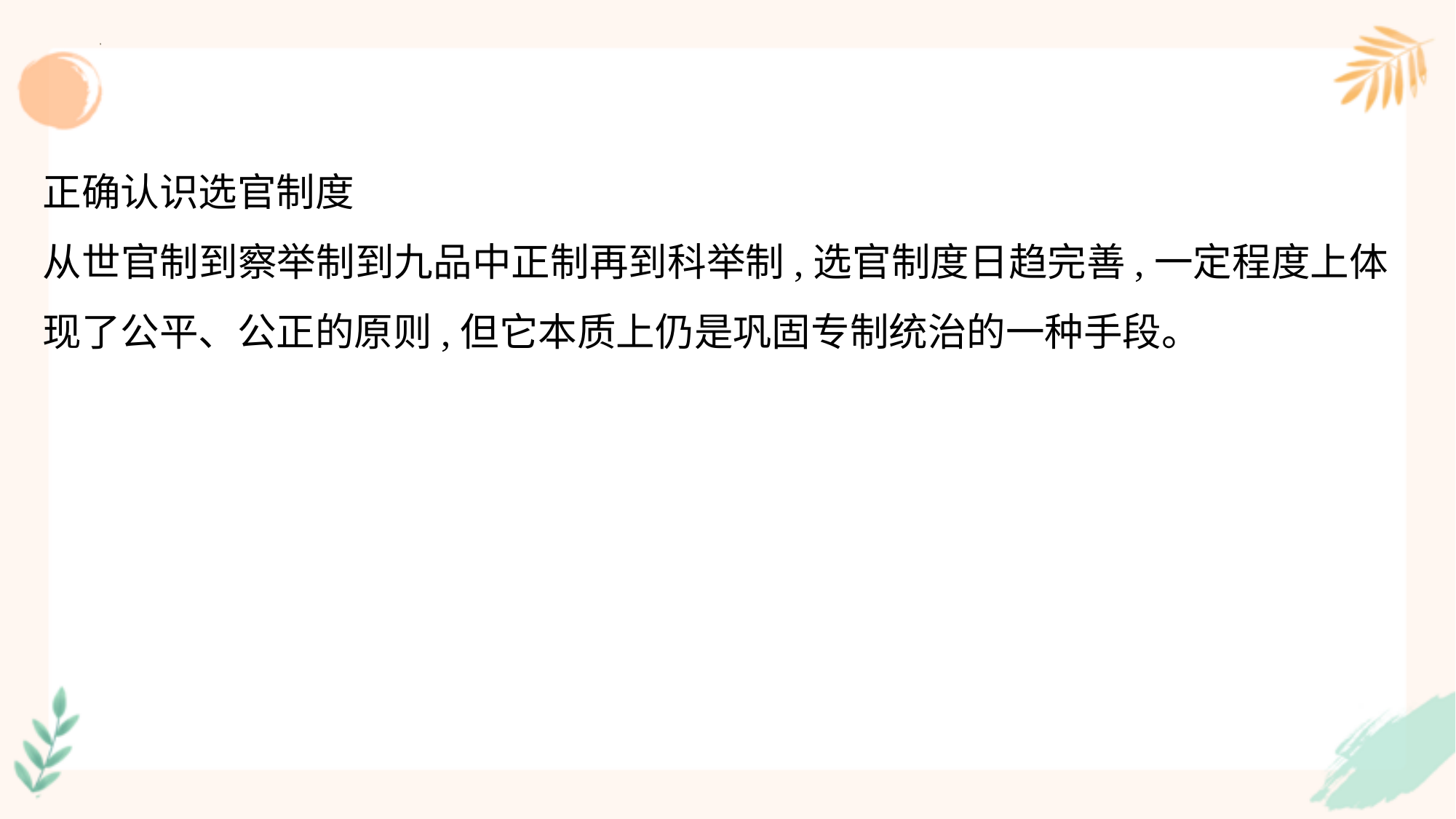

正确认识选官制度
从世官制到察举制到九品中正制再到科举制,选官制度日趋完善,一定程度上体现了公平、公正的原则,但它本质上仍是巩固专制统治的一种手段。